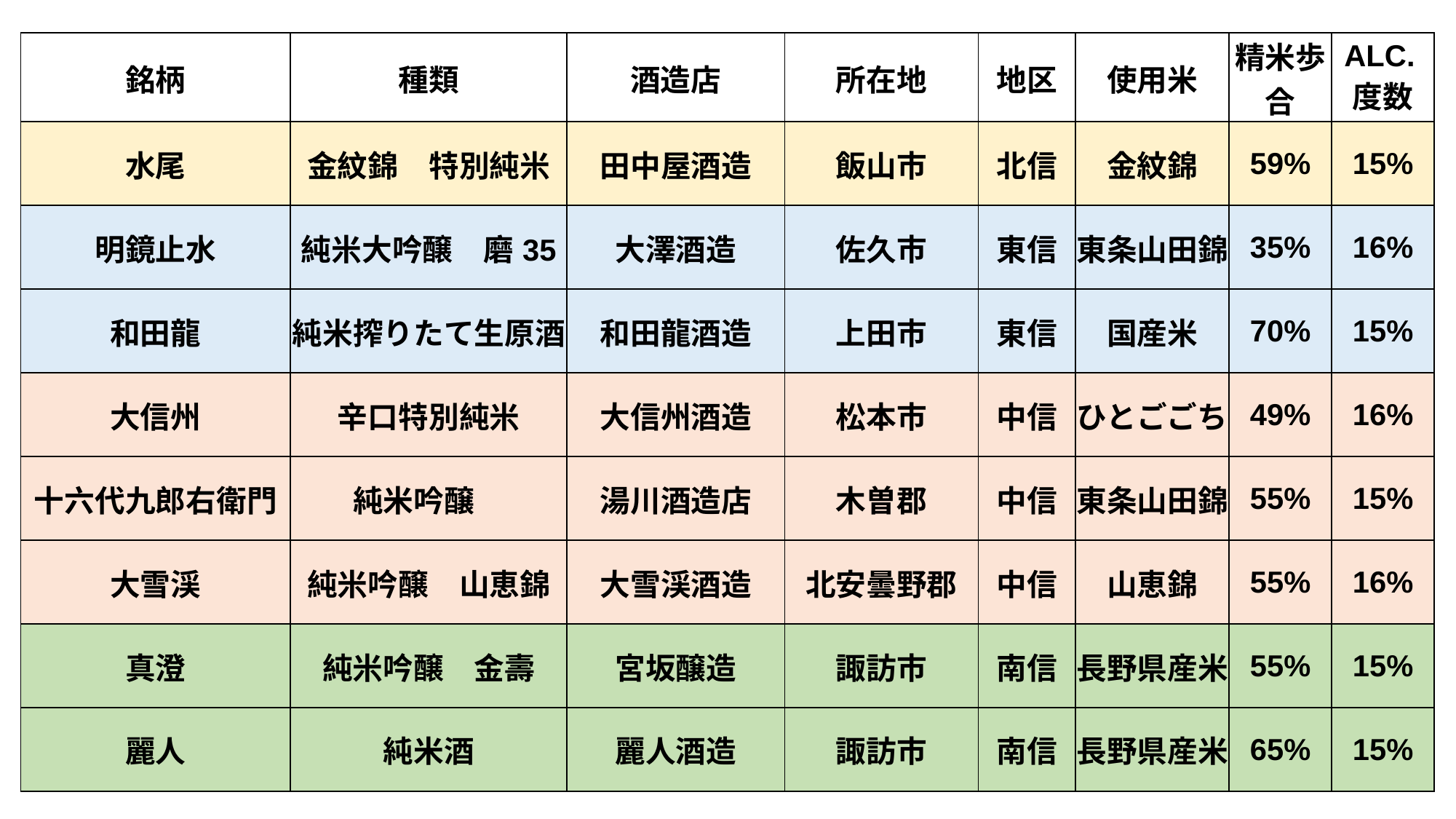

| 銘柄 | 種類 | 酒造店 | 所在地 | 地区 | 使用米 | 精米歩合 | ALC.度数 |
| --- | --- | --- | --- | --- | --- | --- | --- |
| 水尾 | 金紋錦　特別純米 | 田中屋酒造 | 飯山市 | 北信 | 金紋錦 | 59% | 15% |
| 明鏡止水 | 純米大吟醸　磨35 | 大澤酒造 | 佐久市 | 東信 | 東条山田錦 | 35% | 16% |
| 和田龍 | 純米搾りたて生原酒 | 和田龍酒造 | 上田市 | 東信 | 国産米 | 70% | 15% |
| 大信州 | 辛口特別純米 | 大信州酒造 | 松本市 | 中信 | ひとごごち | 49% | 16% |
| 十六代九郎右衛門 | 純米吟醸 | 湯川酒造店 | 木曽郡 | 中信 | 東条山田錦 | 55% | 15% |
| 大雪渓 | 純米吟醸　山恵錦 | 大雪渓酒造 | 北安曇野郡 | 中信 | 山恵錦 | 55% | 16% |
| 真澄 | 純米吟醸　金壽 | 宮坂醸造 | 諏訪市 | 南信 | 長野県産米 | 55% | 15% |
| 麗人 | 純米酒 | 麗人酒造 | 諏訪市 | 南信 | 長野県産米 | 65% | 15% |